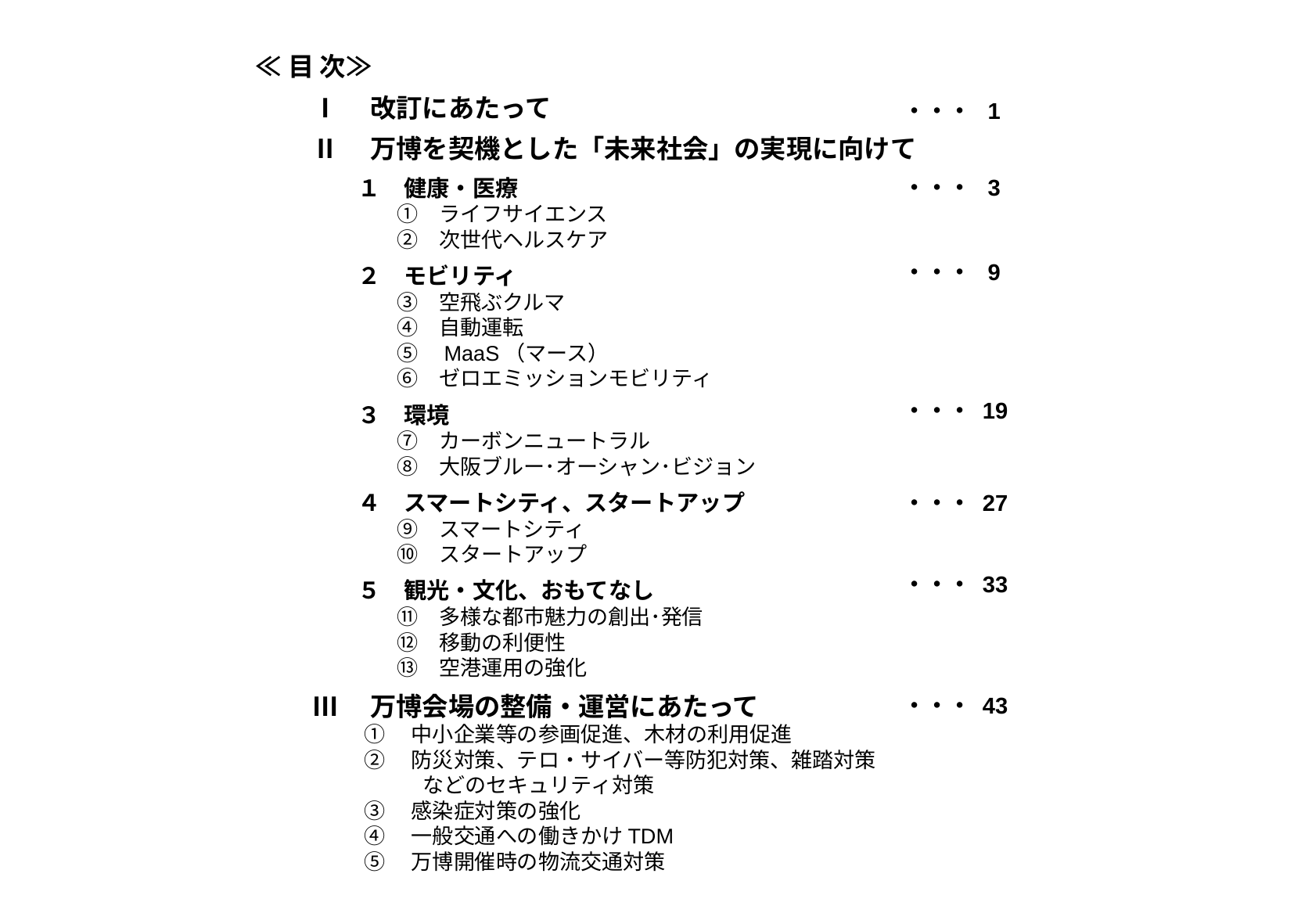

≪目 次≫
Ⅰ　改訂にあたって
Ⅱ　万博を契機とした「未来社会」の実現に向けて
　　１　健康・医療
　　　　①　ライフサイエンス
　　　　②　次世代ヘルスケア
　　２　モビリティ
　　　　③　空飛ぶクルマ
　　　　④　自動運転
　　　　⑤　MaaS（マース）
　　　　⑥　ゼロエミッションモビリティ
　　３　環境
　　　　⑦　カーボンニュートラル
　　　　⑧　大阪ブルー･オーシャン･ビジョン
　　４　スマートシティ、スタートアップ
　　　　⑨　スマートシティ
　　　　⑩　スタートアップ
　　５　観光・文化、おもてなし
　　　　⑪　多様な都市魅力の創出･発信
　　　　⑫　移動の利便性
　　　　⑬　空港運用の強化
Ⅲ　万博会場の整備・運営にあたって
 ①　中小企業等の参画促進、木材の利用促進
 ②　防災対策、テロ・サイバー等防犯対策、雑踏対策
　　　などのセキュリティ対策
 ③　感染症対策の強化
 ④　一般交通への働きかけTDM
 ⑤　万博開催時の物流交通対策

・・・  1

・・・  3

・・・  9

・・・ 19

・・・ 27

・・・ 33

・・・ 43